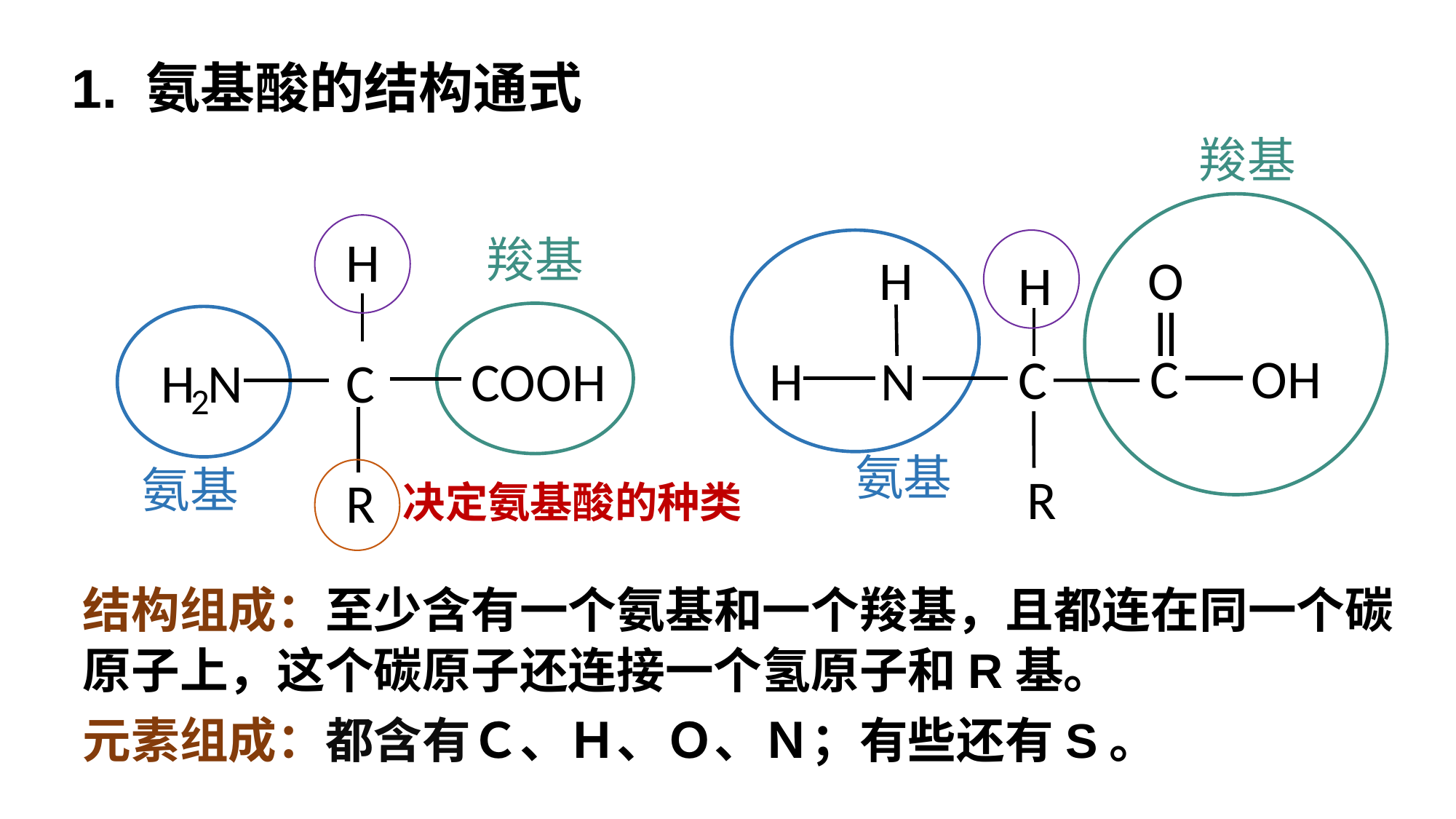

# 1. 氨基酸的结构通式
  羧基

H

  羧基

H
O
H

OH
C
C
H        N
 COOH
H N
C

2

  氨基
  氨基
R

R
  决定氨基酸的种类
结构组成：至少含有一个氨基和一个羧基，且都连在同一个碳原子上，这个碳原子还连接一个氢原子和R基。
元素组成：都含有Ｃ、Ｈ、Ｏ、Ｎ；有些还有S。